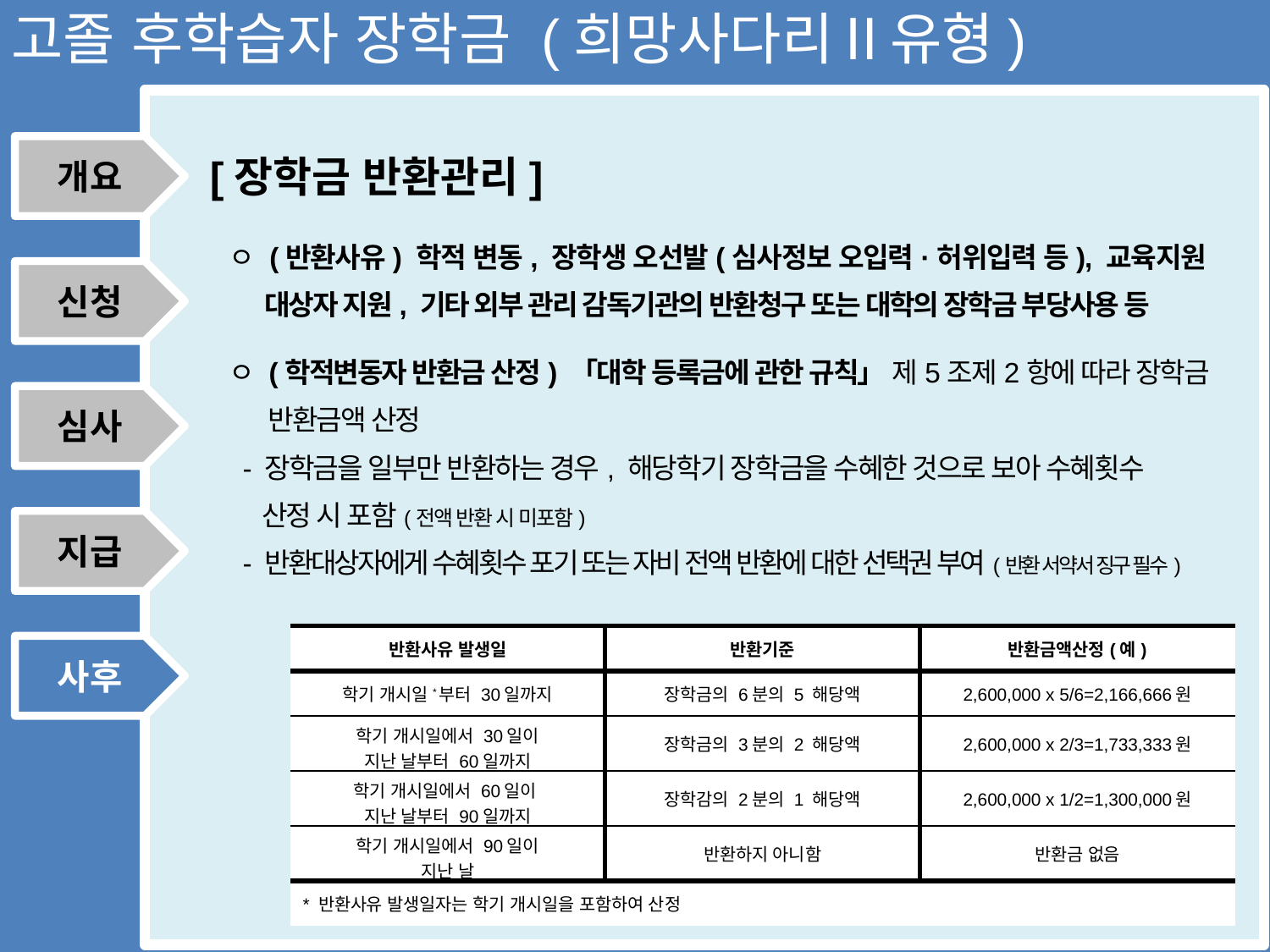

고졸 후학습자 장학금 (희망사다리Ⅱ유형)

개요
[장학금 반환관리]

ㅇ (반환사유) 학적 변동, 장학생 오선발(심사정보 오입력·허위입력 등), 교육지원
    대상자 지원, 기타 외부 관리 감독기관의 반환청구 또는 대학의 장학금 부당사용 등
신청
ㅇ (학적변동자 반환금 산정) 「대학 등록금에 관한 규칙」 제5조제2항에 따라 장학금
     반환금액 산정
  - 장학금을 일부만 반환하는 경우, 해당학기 장학금을 수혜한 것으로 보아 수혜횟수
    산정 시 포함(전액 반환 시 미포함)
  - 반환대상자에게 수혜횟수 포기 또는 자비 전액 반환에 대한 선택권 부여(반환 서약서 징구 필수)
심사
지급
| 반환사유 발생일 | 반환기준 | 반환금액산정(예) |
| --- | --- | --- |
| 학기 개시일\*부터 30일까지 | 장학금의 6분의 5 해당액 | 2,600,000 x 5/6=2,166,666원 |
| 학기 개시일에서 30일이 지난 날부터 60일까지 | 장학금의 3분의 2 해당액 | 2,600,000 x 2/3=1,733,333원 |
| 학기 개시일에서 60일이 지난 날부터 90일까지 | 장학감의 2분의 1 해당액 | 2,600,000 x 1/2=1,300,000원 |
| 학기 개시일에서 90일이 지난 날 | 반환하지 아니함 | 반환금 없음 |
| \* 반환사유 발생일자는 학기 개시일을 포함하여 산정 |  |  |
사후